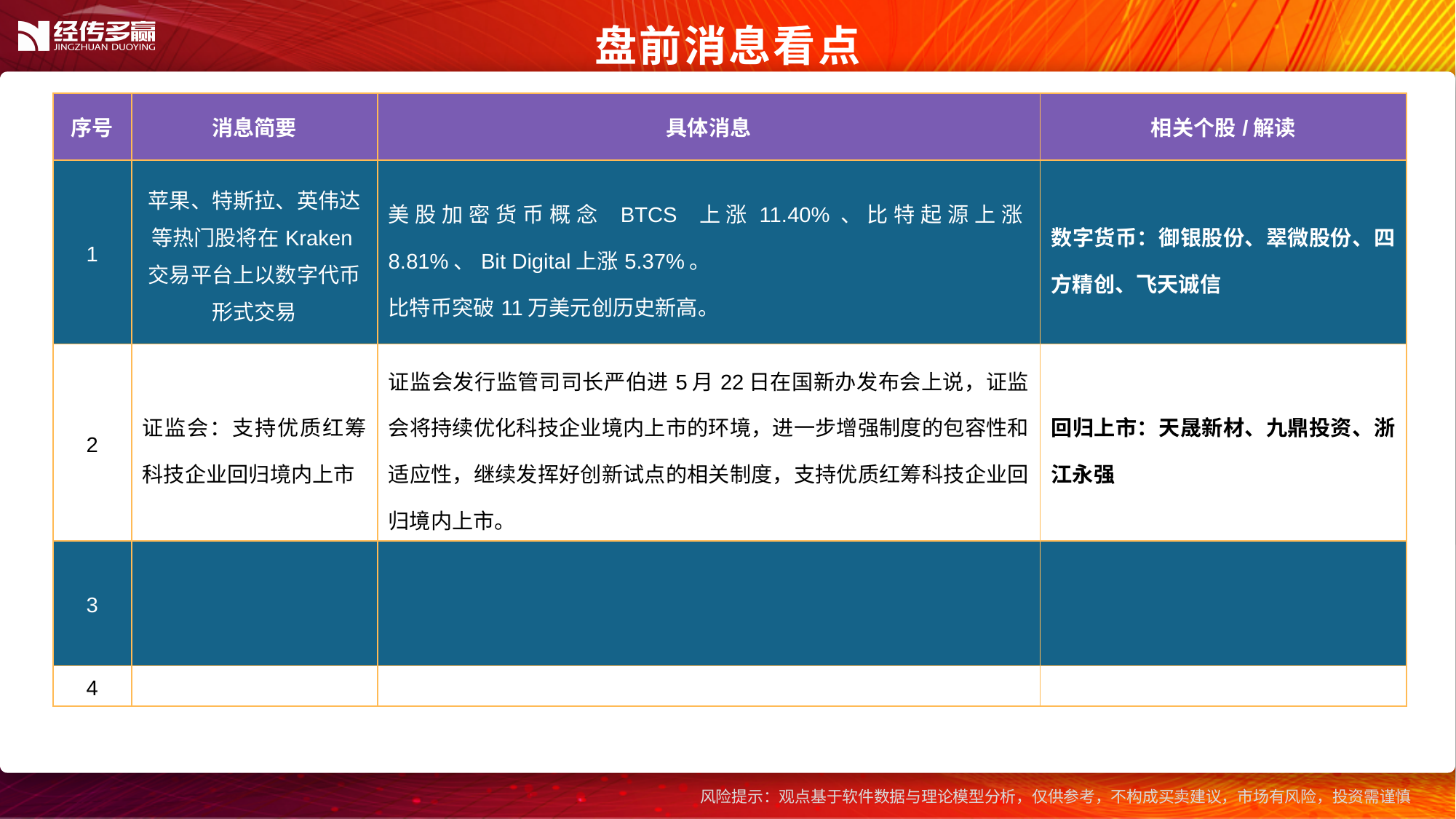

盘前消息看点
| 序号 | 消息简要 | 具体消息 | 相关个股/解读 |
| --- | --- | --- | --- |
| 1 | 苹果、特斯拉、英伟达等热门股将在Kraken交易平台上以数字代币形式交易 | 美股加密货币概念 BTCS 上涨11.40%、比特起源上涨8.81%、Bit Digital上涨5.37%。 比特币突破11万美元创历史新高。 | 数字货币：御银股份、翠微股份、四方精创、飞天诚信 |
| 2 | 证监会：支持优质红筹科技企业回归境内上市 | 证监会发行监管司司长严伯进5月22日在国新办发布会上说，证监会将持续优化科技企业境内上市的环境，进一步增强制度的包容性和适应性，继续发挥好创新试点的相关制度，支持优质红筹科技企业回归境内上市。 | 回归上市：天晟新材、九鼎投资、浙江永强 |
| 3 |  |  |  |
| 4 |  |  |  |